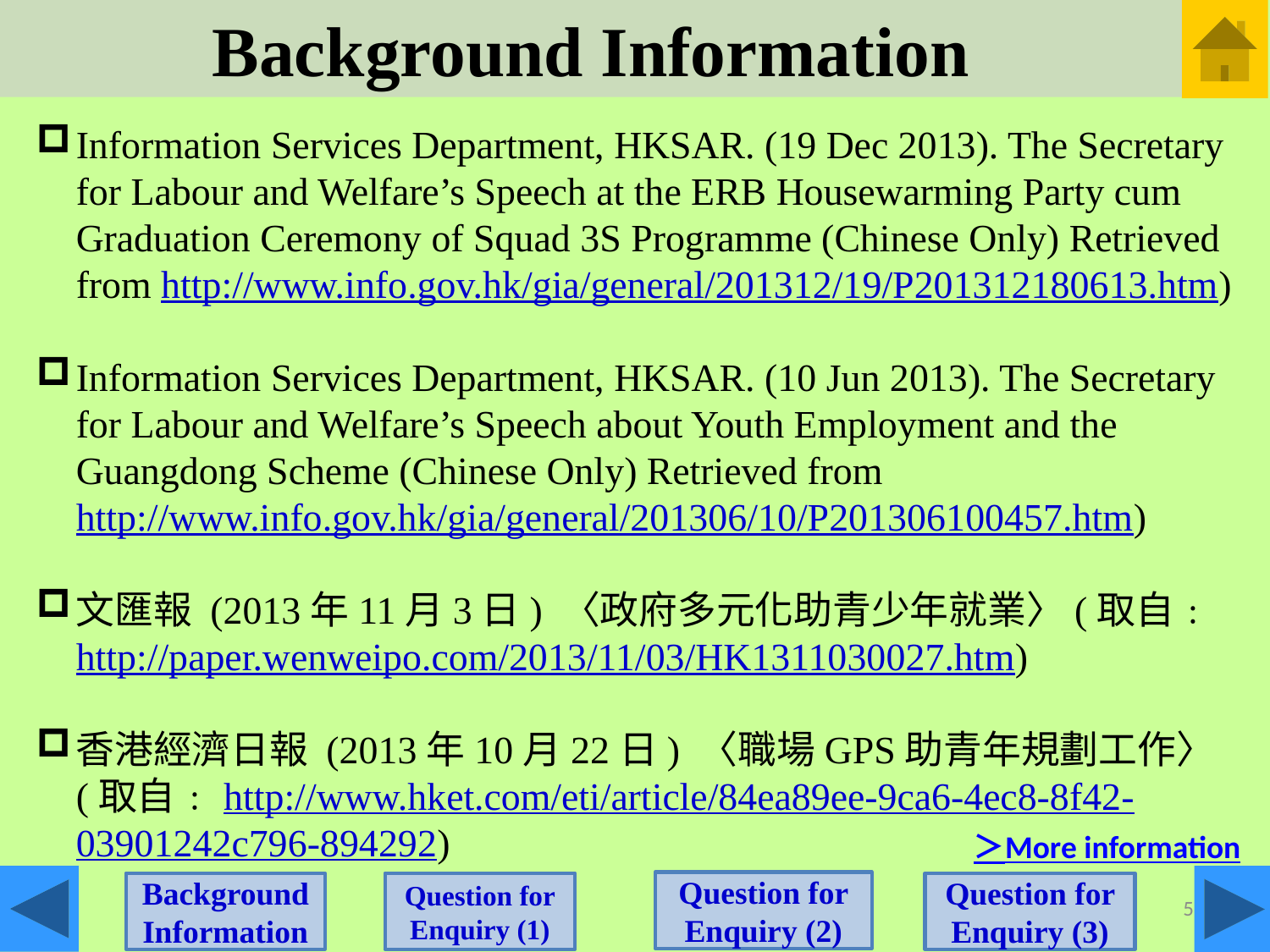

Background Information

Information Services Department, HKSAR. (19 Dec 2013). The Secretary for Labour and Welfare’s Speech at the ERB Housewarming Party cum Graduation Ceremony of Squad 3S Programme (Chinese Only) Retrieved from http://www.info.gov.hk/gia/general/201312/19/P201312180613.htm)

Information Services Department, HKSAR. (10 Jun 2013). The Secretary for Labour and Welfare’s Speech about Youth Employment and the Guangdong Scheme (Chinese Only) Retrieved from http://www.info.gov.hk/gia/general/201306/10/P201306100457.htm)

文匯報 (2013年11月3日) 〈政府多元化助青少年就業〉(取自﹕http://paper.wenweipo.com/2013/11/03/HK1311030027.htm)

香港經濟日報 (2013年10月22日) 〈職場GPS助青年規劃工作〉(取自﹕http://www.hket.com/eti/article/84ea89ee-9ca6-4ec8-8f42-03901242c796-894292)

＞More information

Question for Enquiry (2)
Question for Enquiry (1)
Background Information

Question for Enquiry (3)

5